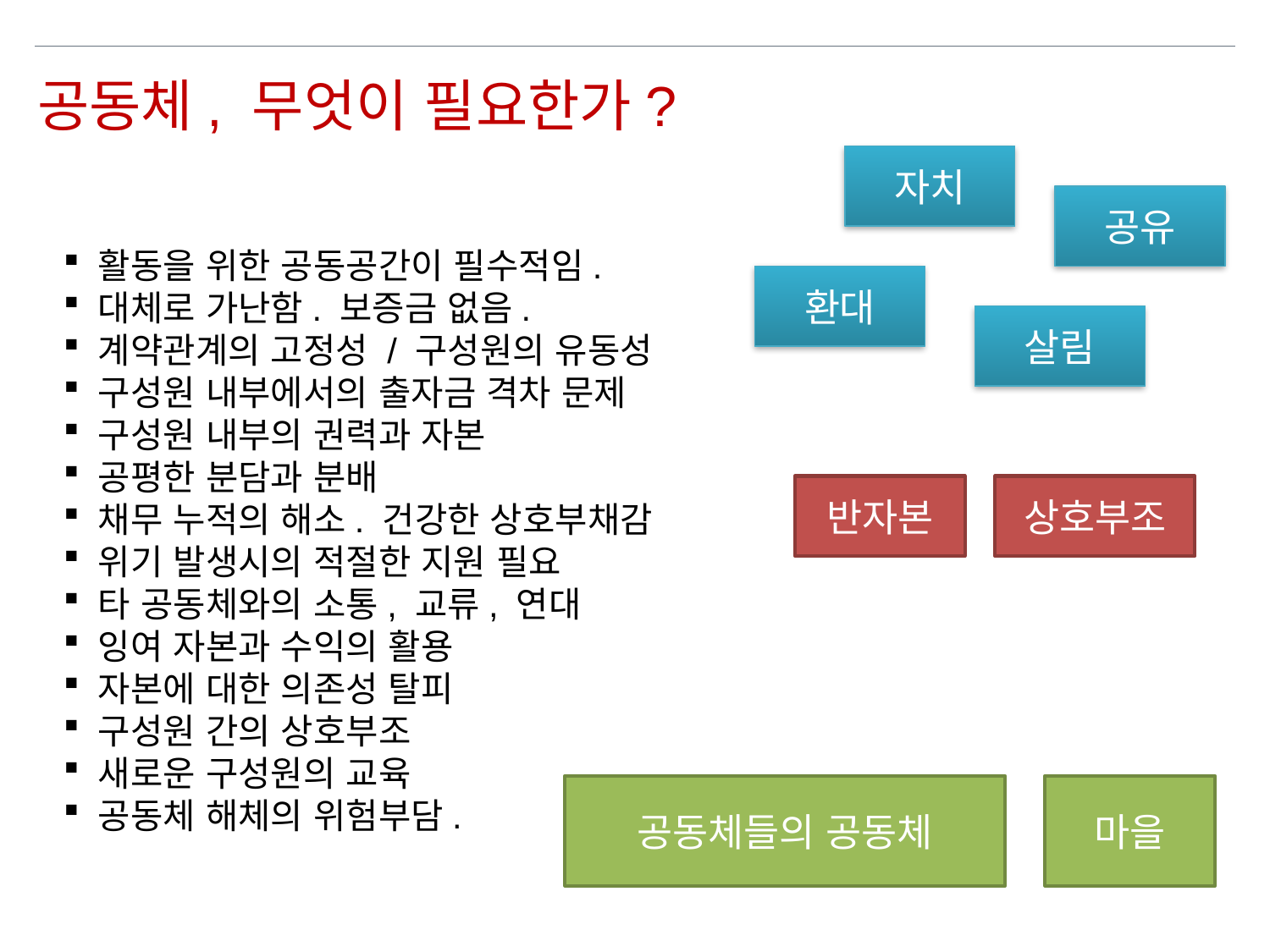

공동체, 무엇이 필요한가?
자치
공유
 활동을 위한 공동공간이 필수적임.
 대체로 가난함. 보증금 없음.
 계약관계의 고정성 / 구성원의 유동성
 구성원 내부에서의 출자금 격차 문제
 구성원 내부의 권력과 자본
 공평한 분담과 분배
 채무 누적의 해소. 건강한 상호부채감
 위기 발생시의 적절한 지원 필요
 타 공동체와의 소통, 교류, 연대
 잉여 자본과 수익의 활용
 자본에 대한 의존성 탈피
 구성원 간의 상호부조
 새로운 구성원의 교육
 공동체 해체의 위험부담.
환대
살림
반자본
상호부조
공동체들의 공동체
마을